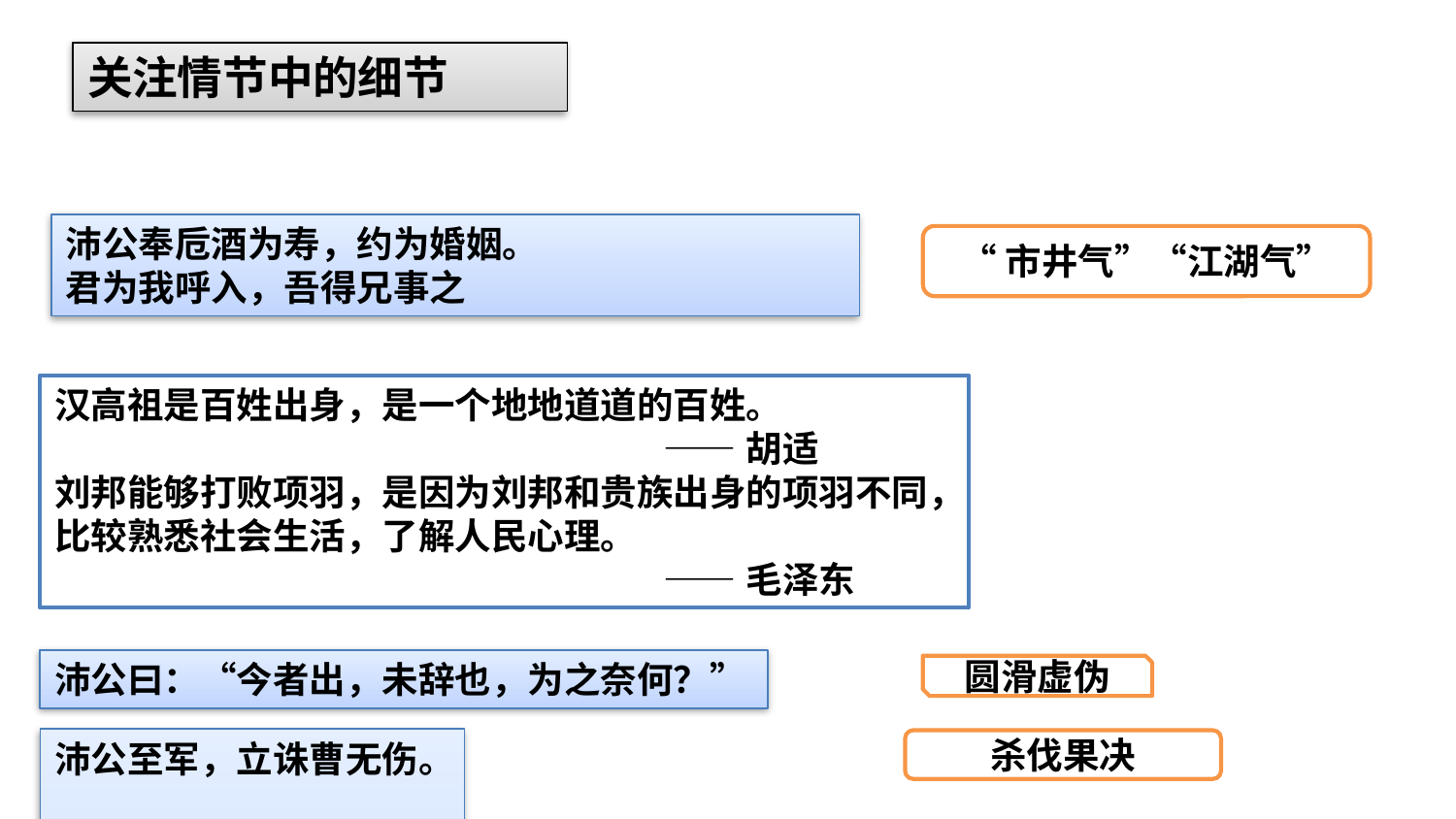

# 关注情节中的细节
沛公奉卮酒为寿，约为婚姻。
君为我呼入，吾得兄事之
“市井气”“江湖气”
汉高祖是百姓出身，是一个地地道道的百姓。
                                                                          ——胡适
刘邦能够打败项羽，是因为刘邦和贵族出身的项羽不同，
比较熟悉社会生活，了解人民心理。
                                                                          ——毛泽东
沛公曰：“今者出，未辞也，为之奈何？”
圆滑虚伪
沛公至军，立诛曹无伤。
杀伐果决